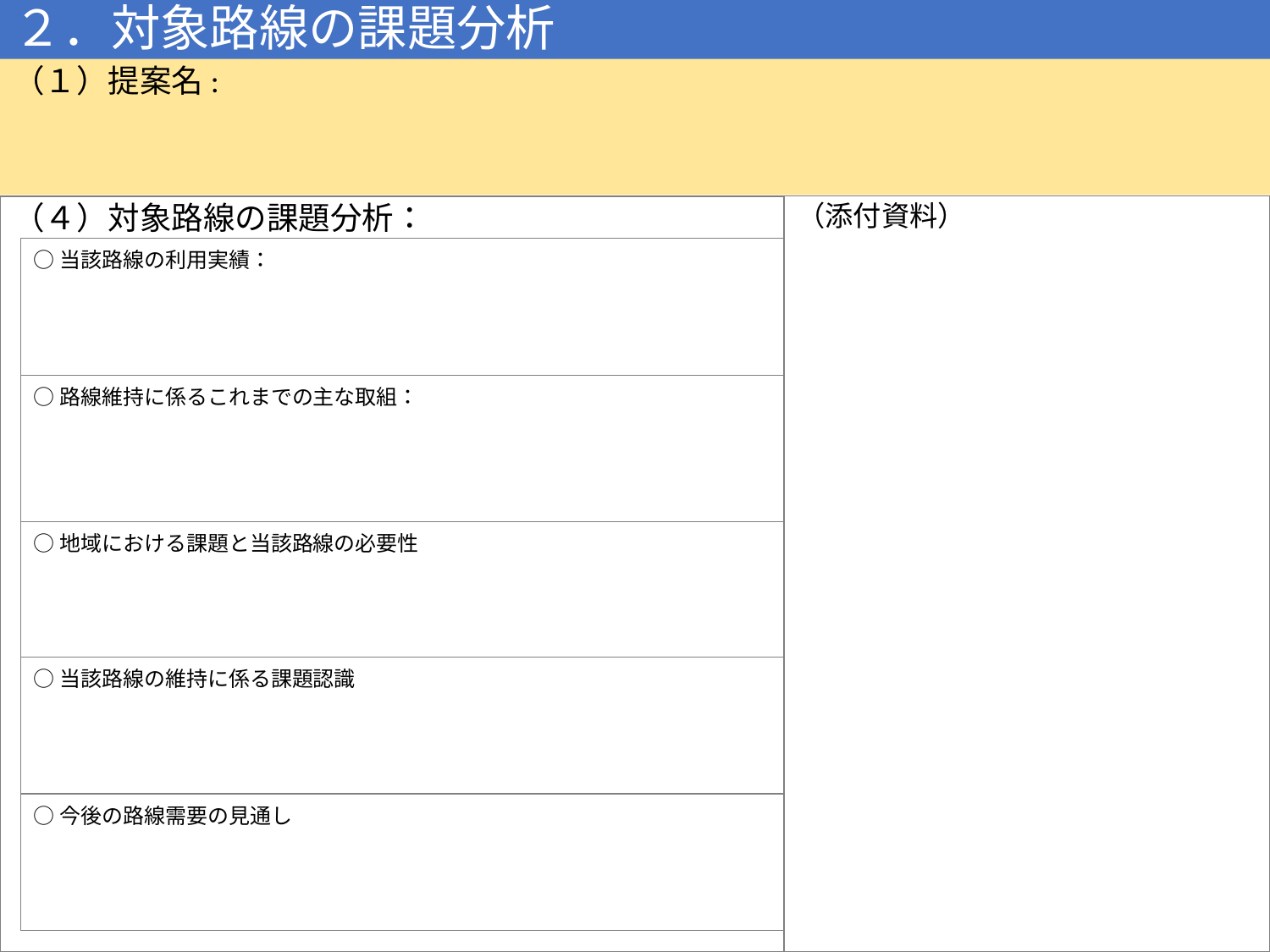

# ２．対象路線の課題分析
（１）提案名:
（４）対象路線の課題分析：
（添付資料）

○当該路線の利用実績：
○路線維持に係るこれまでの主な取組：
○地域における課題と当該路線の必要性
○当該路線の維持に係る課題認識
○今後の路線需要の見通し